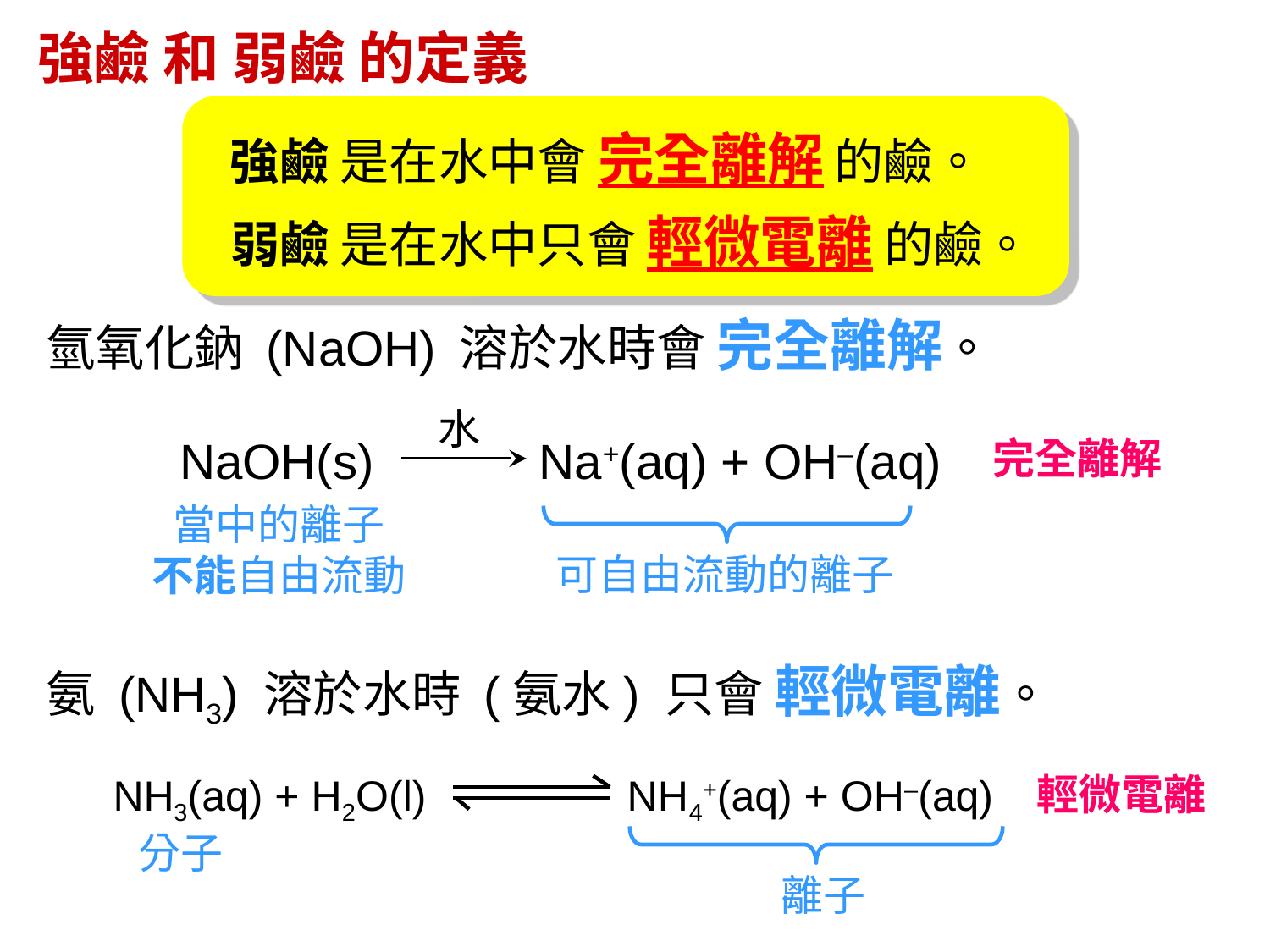

強鹼 和 弱鹼 的定義

強鹼 是在水中會 完全離解 的鹼。
弱鹼 是在水中只會 輕微電離 的鹼。
氫氧化鈉 (NaOH) 溶於水時會 完全離解。

水
NaOH(s)            Na+(aq) + OH–(aq)
完全離解
當中的離子
不能自由流動
可自由流動的離子
氨 (NH3) 溶於水時 (氨水) 只會 輕微電離。

輕微電離
NH3(aq) + H2O(l)                 NH4+(aq) + OH–(aq)
分子
離子